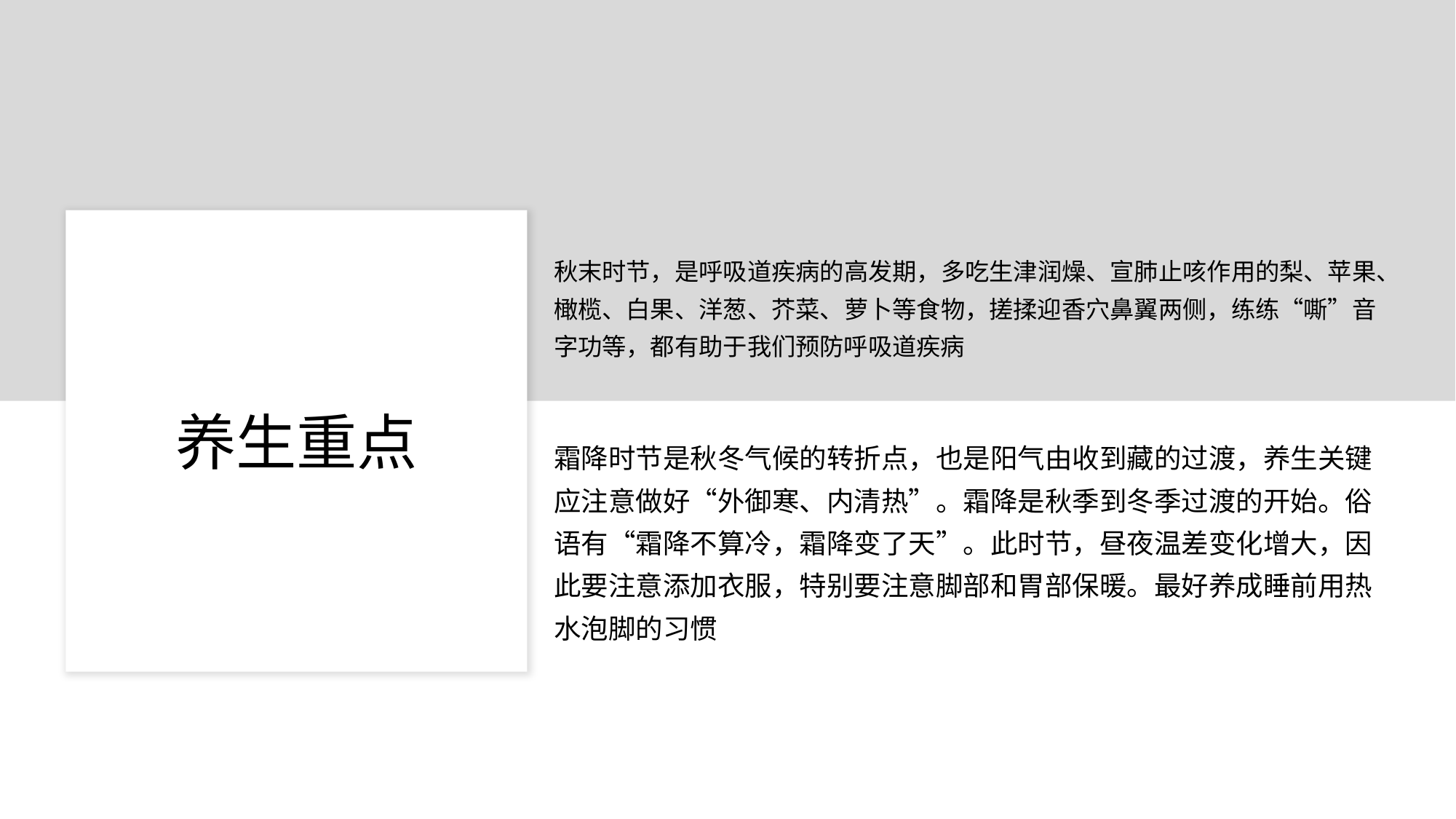

养生重点
秋末时节，是呼吸道疾病的高发期，多吃生津润燥、宣肺止咳作用的梨、苹果、橄榄、白果、洋葱、芥菜、萝卜等食物，搓揉迎香穴鼻翼两侧，练练“嘶”音字功等，都有助于我们预防呼吸道疾病
霜降时节是秋冬气候的转折点，也是阳气由收到藏的过渡，养生关键应注意做好“外御寒、内清热”。霜降是秋季到冬季过渡的开始。俗语有“霜降不算冷，霜降变了天”。此时节，昼夜温差变化增大，因此要注意添加衣服，特别要注意脚部和胃部保暖。最好养成睡前用热水泡脚的习惯